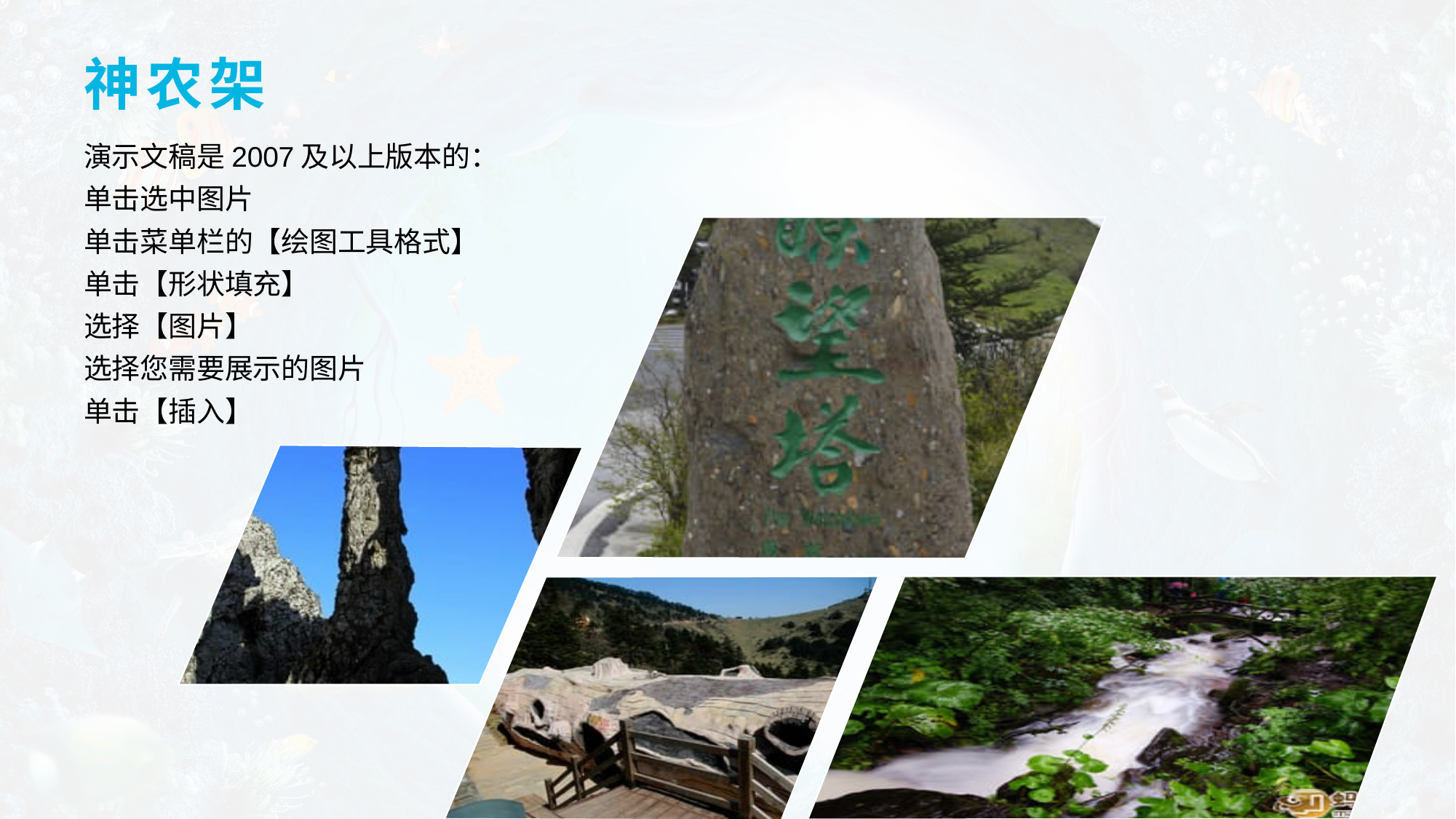

神农架
演示文稿是2007及以上版本的：
单击选中图片
单击菜单栏的【绘图工具格式】
单击【形状填充】
选择【图片】
选择您需要展示的图片
单击【插入】